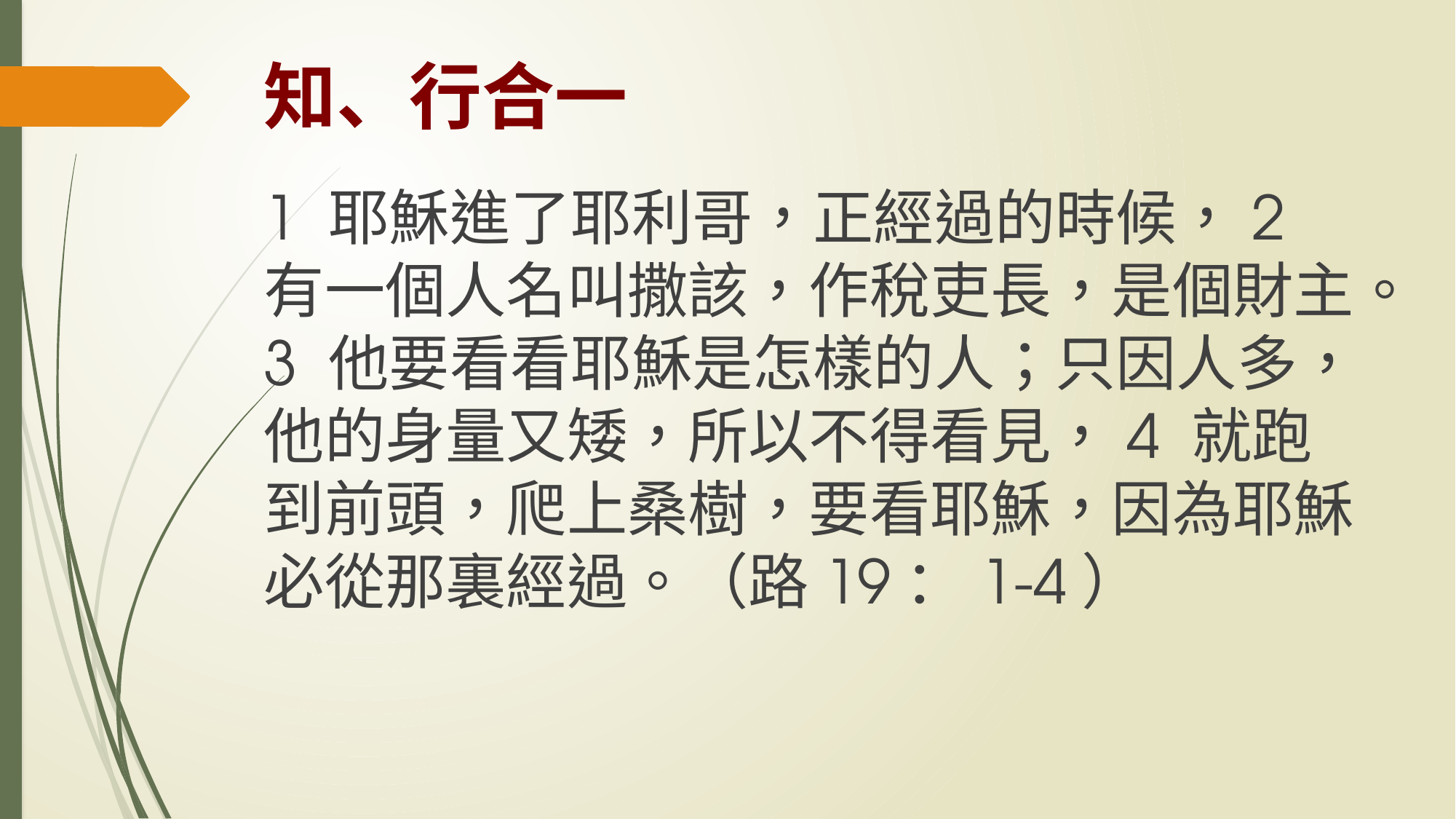

# 知、行合一
1 耶穌進了耶利哥，正經過的時候，2 有一個人名叫撒該，作稅吏長，是個財主。3 他要看看耶穌是怎樣的人；只因人多，他的身量又矮，所以不得看見，4 就跑到前頭，爬上桑樹，要看耶穌，因為耶穌必從那裏經過。（路19：1-4）